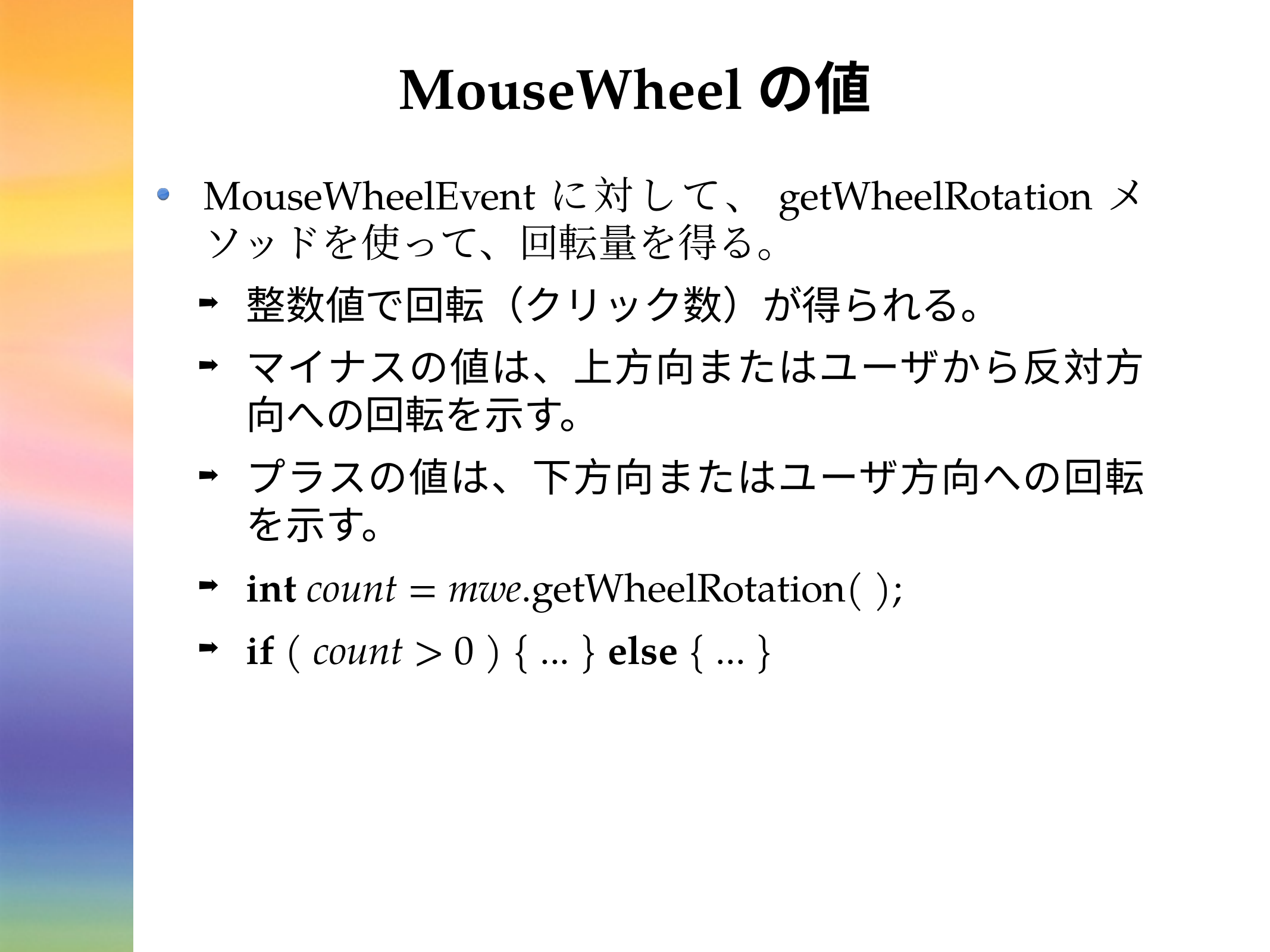

# MouseWheelの値
MouseWheelEventに対して、getWheelRotationメソッドを使って、回転量を得る。
整数値で回転（クリック数）が得られる。
マイナスの値は、上方向またはユーザから反対方向への回転を示す。
プラスの値は、下方向またはユーザ方向への回転を示す。
int count = mwe.getWheelRotation( );
if ( count > 0 ) { ... } else { ... }